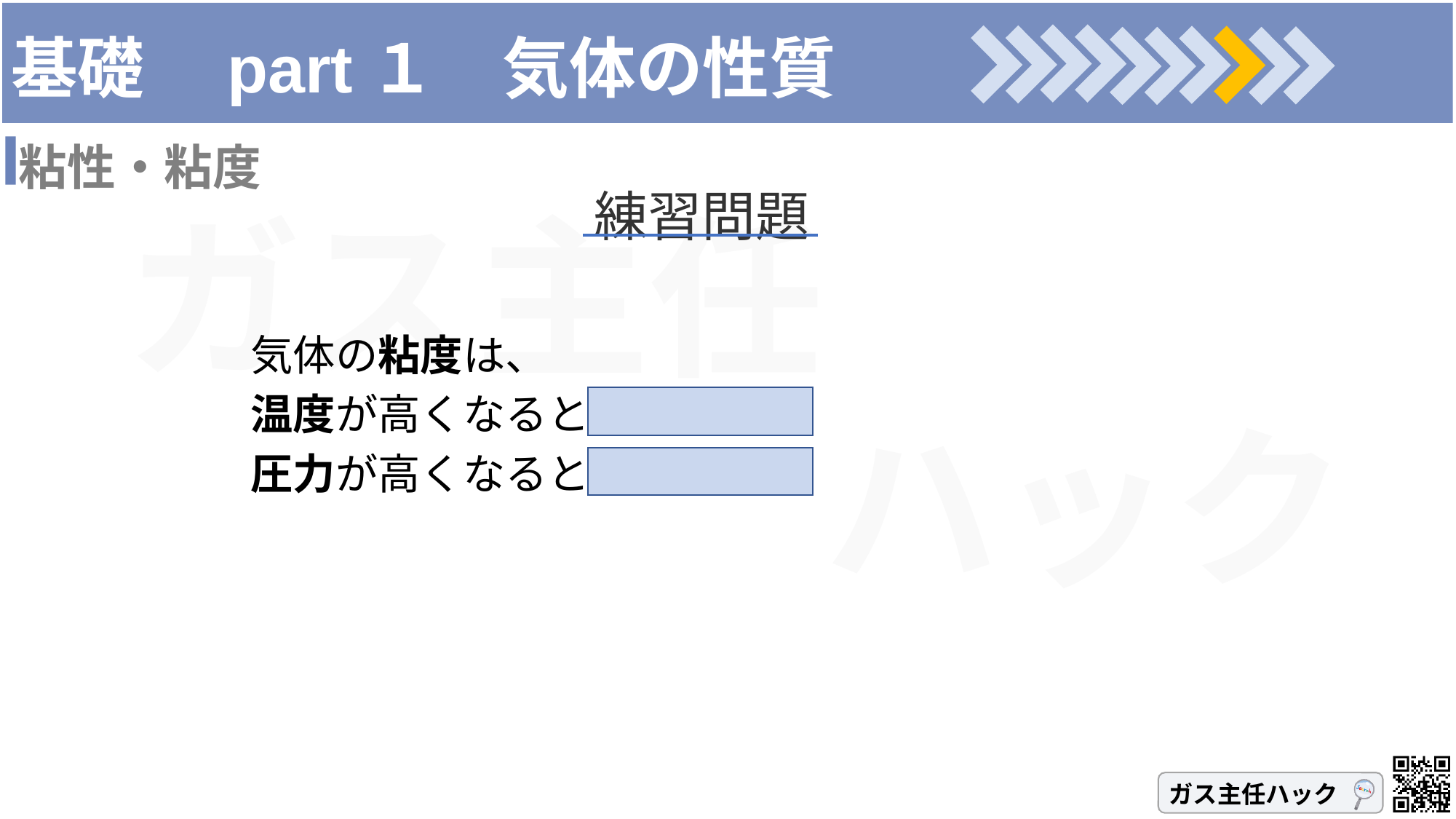

# 基礎　part１　気体の性質

粘性・粘度

練習問題
気体の粘度は、
温度が高くなると増加
圧力が高くなるとかわらない